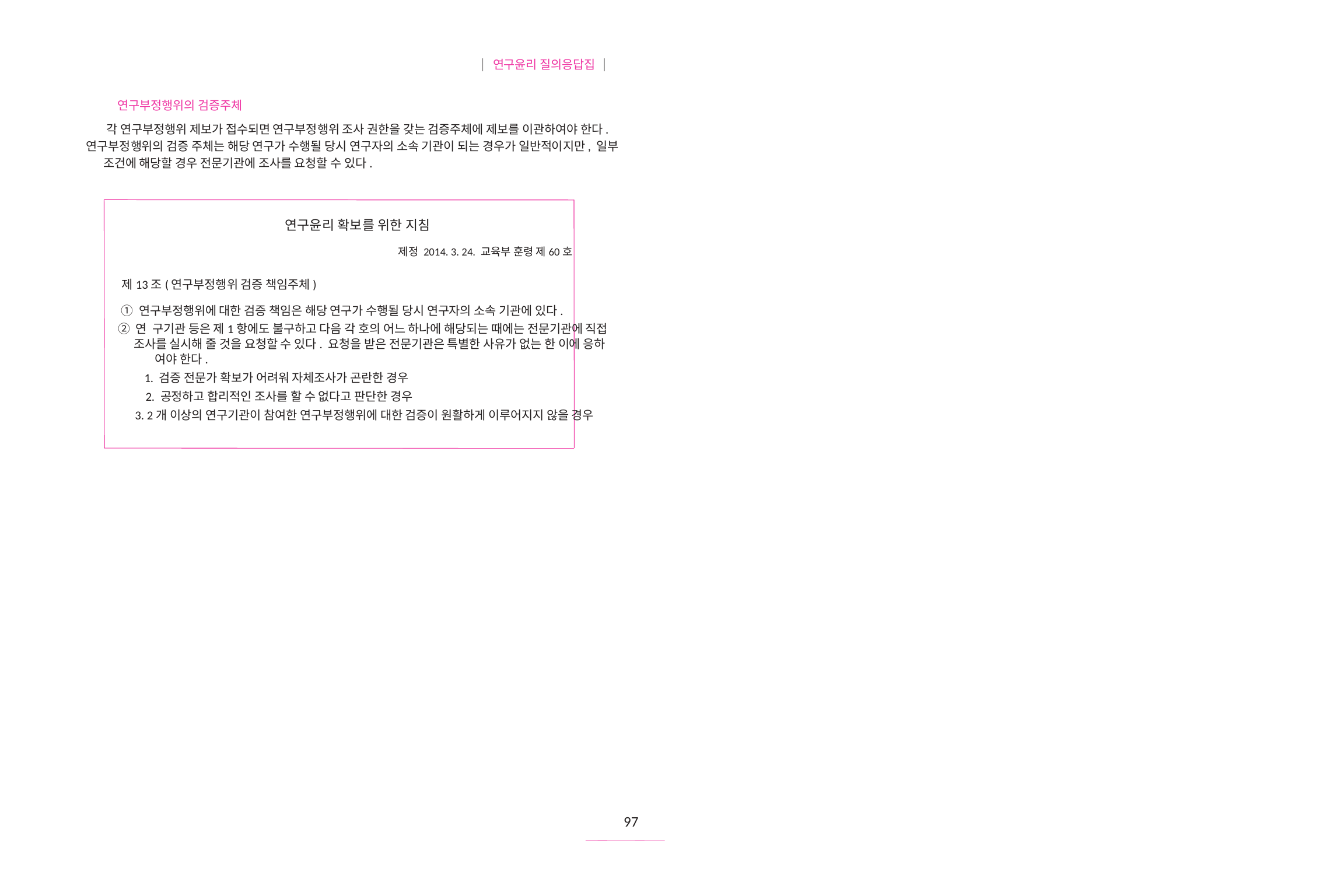

| 연구윤리 질의응답집 |
연구부정행위의 검증주체
각 연구부정행위 제보가 접수되면 연구부정행위 조사 권한을 갖는 검증주체에 제보를 이관하여야 한다.
연구부정행위의 검증 주체는 해당 연구가 수행될 당시 연구자의 소속 기관이 되는 경우가 일반적이지만, 일부
조건에 해당할 경우 전문기관에 조사를 요청할 수 있다.
연구윤리 확보를 위한 지침
제정 2014. 3. 24. 교육부 훈령 제60호
제13조(연구부정행위 검증 책임주체)
① 연구부정행위에 대한 검증 책임은 해당 연구가 수행될 당시 연구자의 소속 기관에 있다.
② 연  구기관 등은 제1항에도 불구하고 다음 각 호의 어느 하나에 해당되는 때에는 전문기관에 직접
조사를 실시해 줄 것을 요청할 수 있다. 요청을 받은 전문기관은 특별한 사유가 없는 한 이에 응하
여야 한다.
1. 검증 전문가 확보가 어려워 자체조사가 곤란한 경우
2. 공정하고 합리적인 조사를 할 수 없다고 판단한 경우
3. 2개 이상의 연구기관이 참여한 연구부정행위에 대한 검증이 원활하게 이루어지지 않을 경우
97